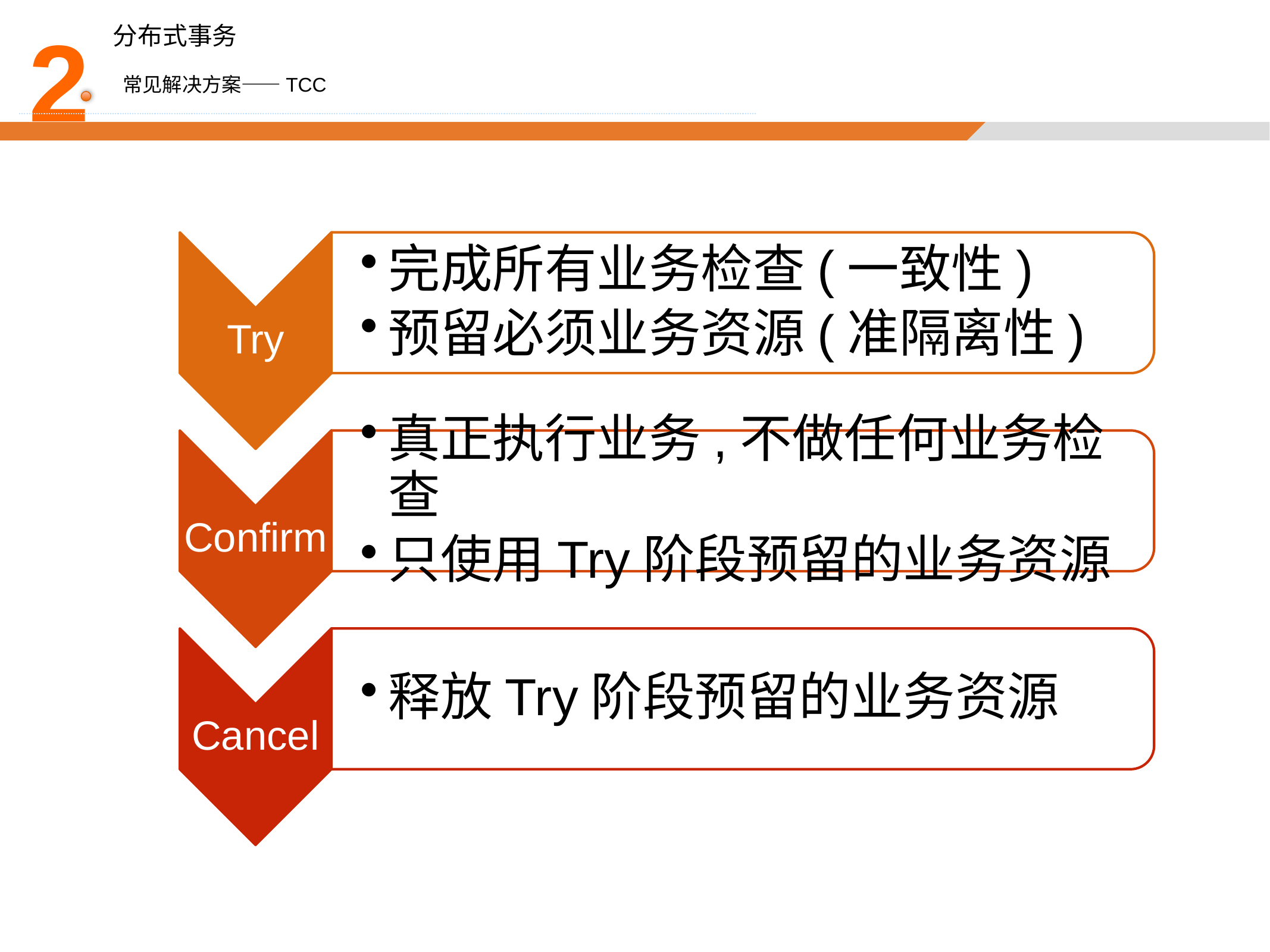

2
分布式事务

常见解决方案——TCC
Try
完成所有业务检查(一致性)
预留必须业务资源(准隔离性)
Confirm
真正执行业务,不做任何业务检查
只使用Try阶段预留的业务资源
Cancel
释放Try阶段预留的业务资源